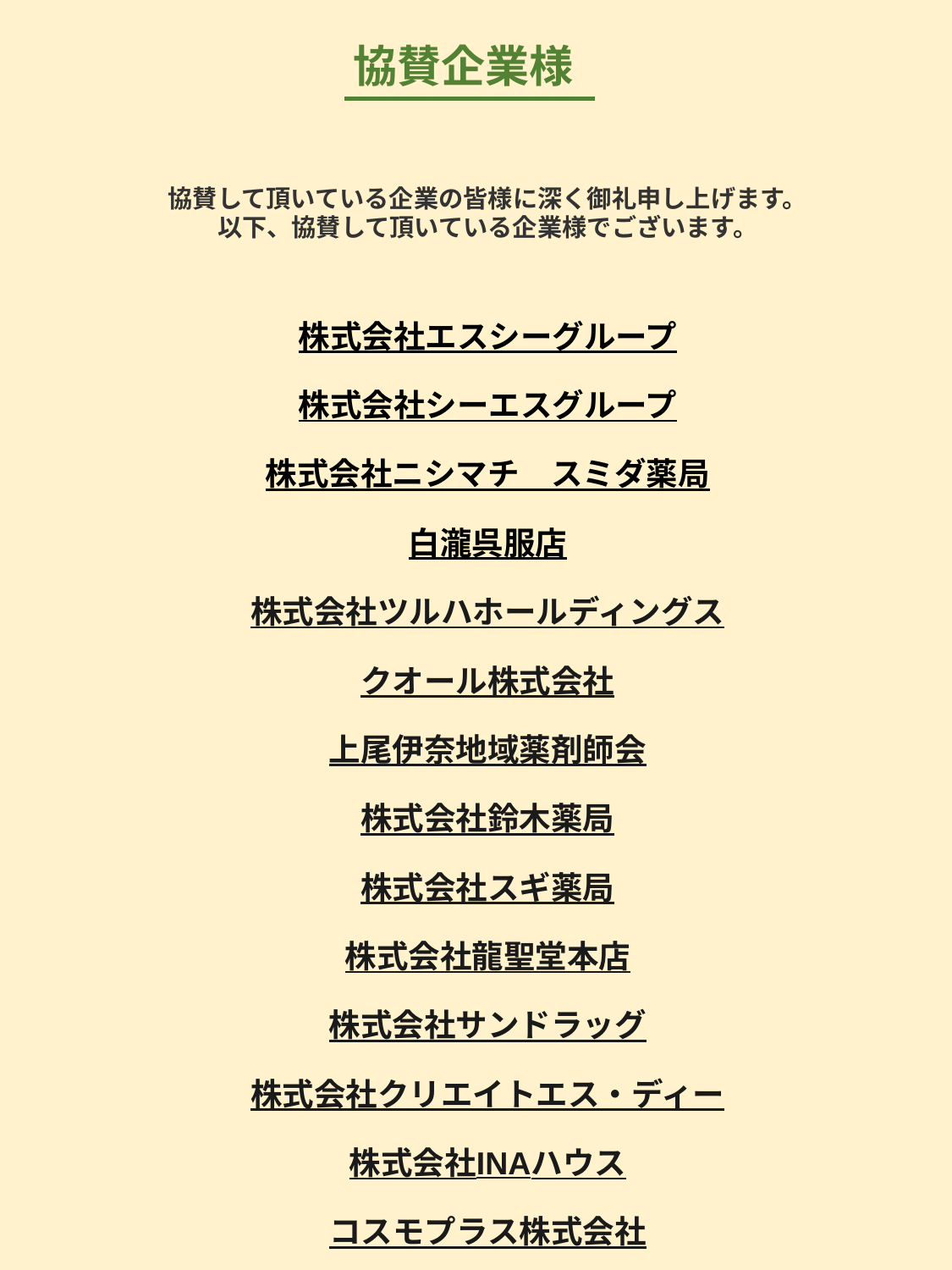

協賛企業様
協賛して頂いている企業の皆様に深く御礼申し上げます。
以下、協賛して頂いている企業様でございます。
株式会社エスシーグループ
株式会社シーエスグループ
株式会社ニシマチ　スミダ薬局
白瀧呉服店
株式会社ツルハホールディングス
クオール株式会社
上尾伊奈地域薬剤師会
株式会社鈴木薬局
株式会社スギ薬局
株式会社龍聖堂本店
株式会社サンドラッグ
株式会社クリエイトエス・ディー
株式会社INAハウス
コスモプラス株式会社
株式会社セキ薬品
株式会社東洋アルバム